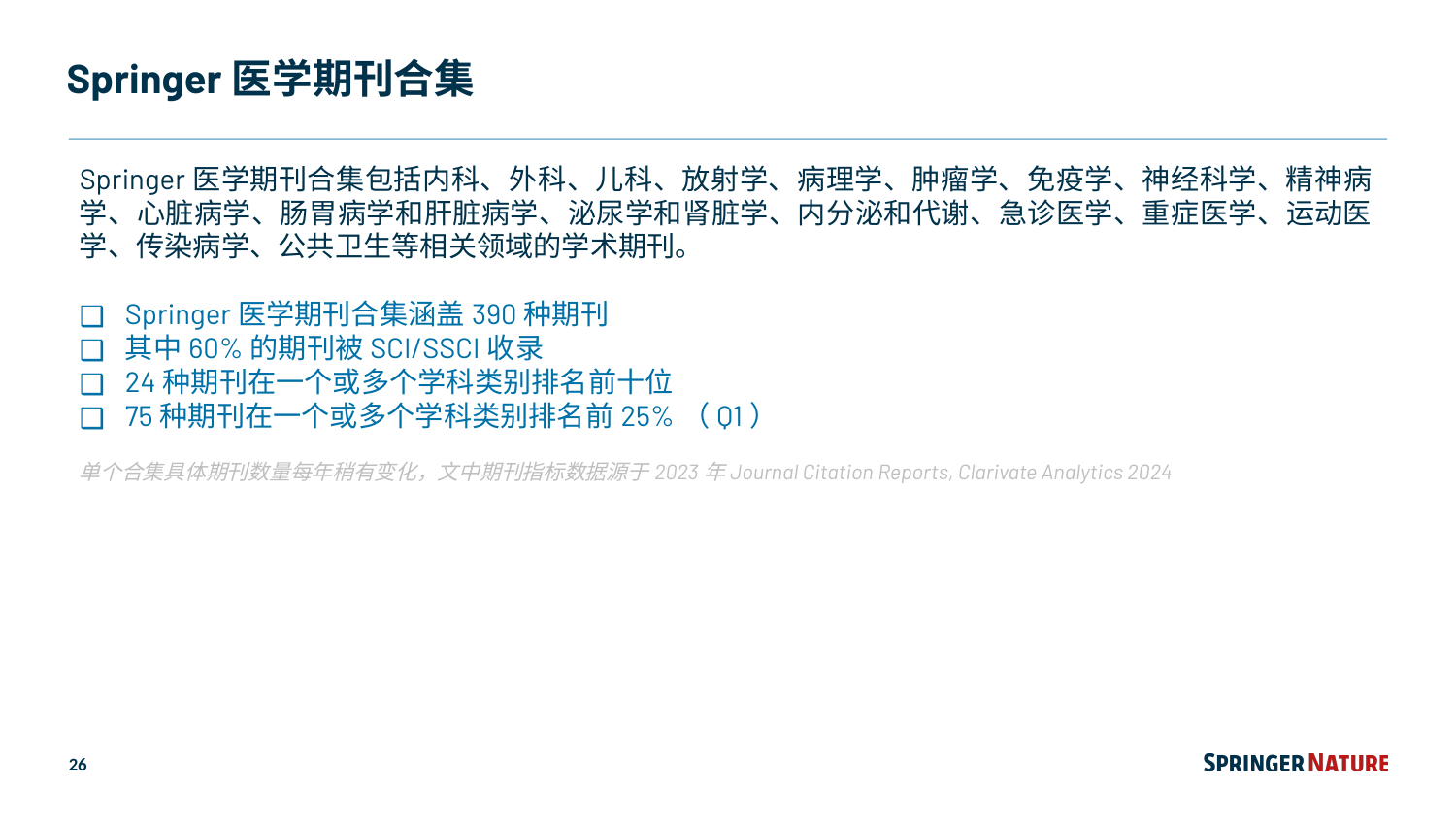

# Springer医学期刊合集
Springer医学期刊合集包括内科、外科、儿科、放射学、病理学、肿瘤学、免疫学、神经科学、精神病学、心脏病学、肠胃病学和肝脏病学、泌尿学和肾脏学、内分泌和代谢、急诊医学、重症医学、运动医学、传染病学、公共卫生等相关领域的学术期刊。

Springer医学期刊合集涵盖390种期刊
其中60%的期刊被SCI/SSCI收录
24种期刊在一个或多个学科类别排名前十位
75种期刊在一个或多个学科类别排名前25%（Q1）

单个合集具体期刊数量每年稍有变化，文中期刊指标数据源于2023年Journal Citation Reports, Clarivate Analytics 2024